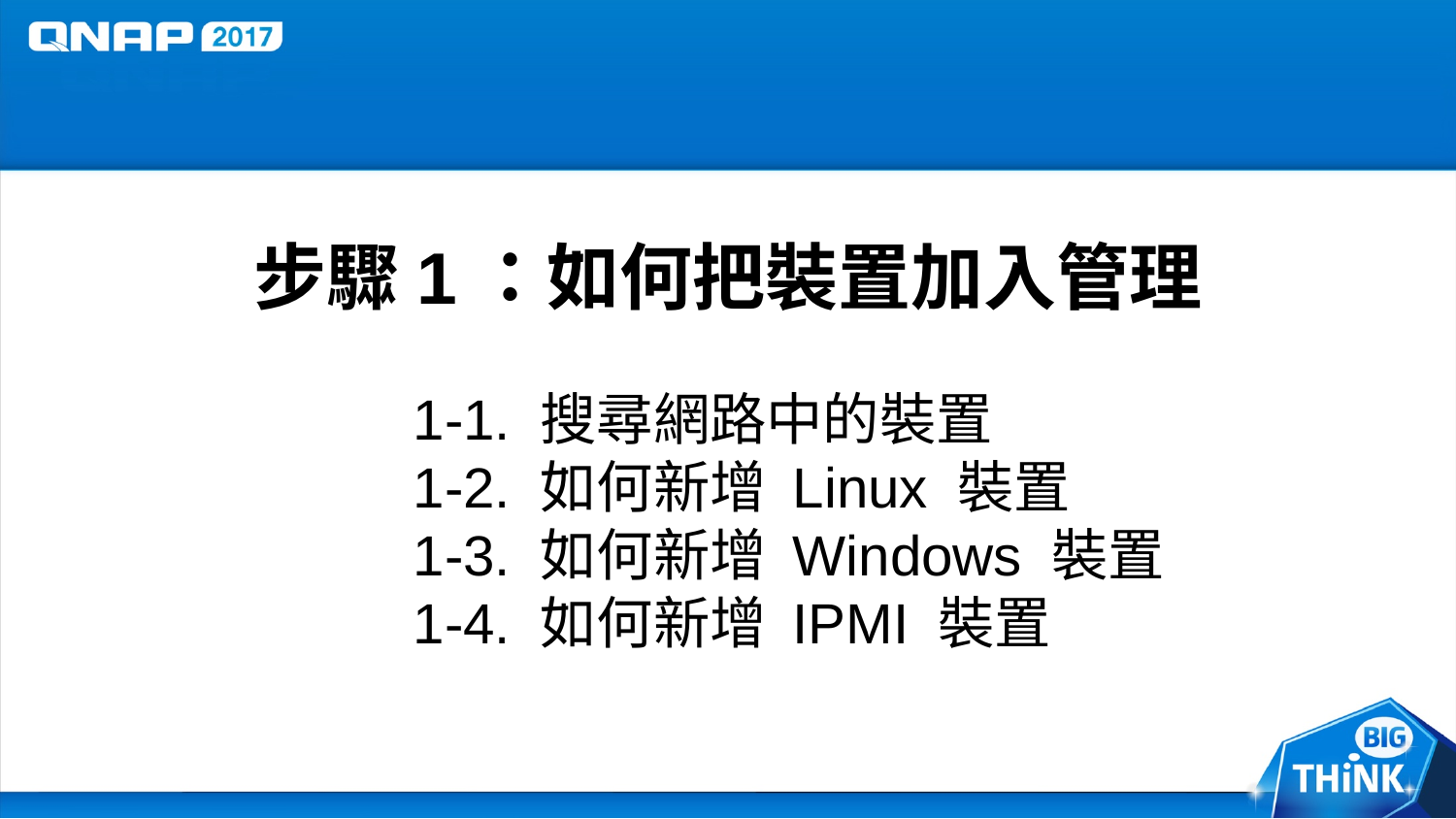

# 步驟1：如何把裝置加入管理
1-1. 搜尋網路中的裝置
1-2. 如何新增 Linux 裝置
1-3. 如何新增 Windows 裝置
1-4. 如何新增 IPMI 裝置